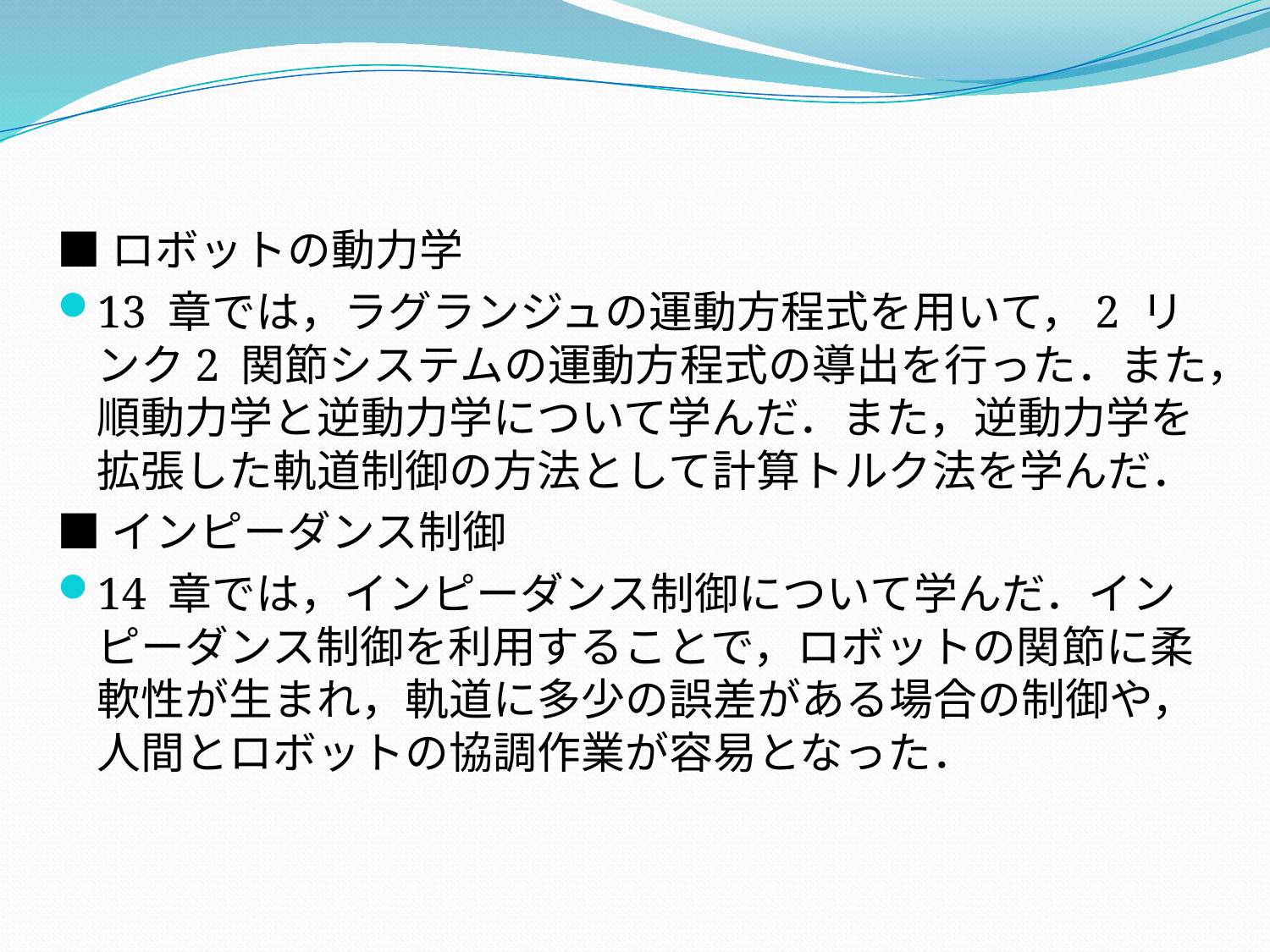

■ロボットの動力学
13 章では，ラグランジュの運動方程式を用いて，2 リンク2 関節システムの運動方程式の導出を行った．また，順動力学と逆動力学について学んだ．また，逆動力学を拡張した軌道制御の方法として計算トルク法を学んだ．
■インピーダンス制御
14 章では，インピーダンス制御について学んだ．インピーダンス制御を利用することで，ロボットの関節に柔軟性が生まれ，軌道に多少の誤差がある場合の制御や，人間とロボットの協調作業が容易となった．